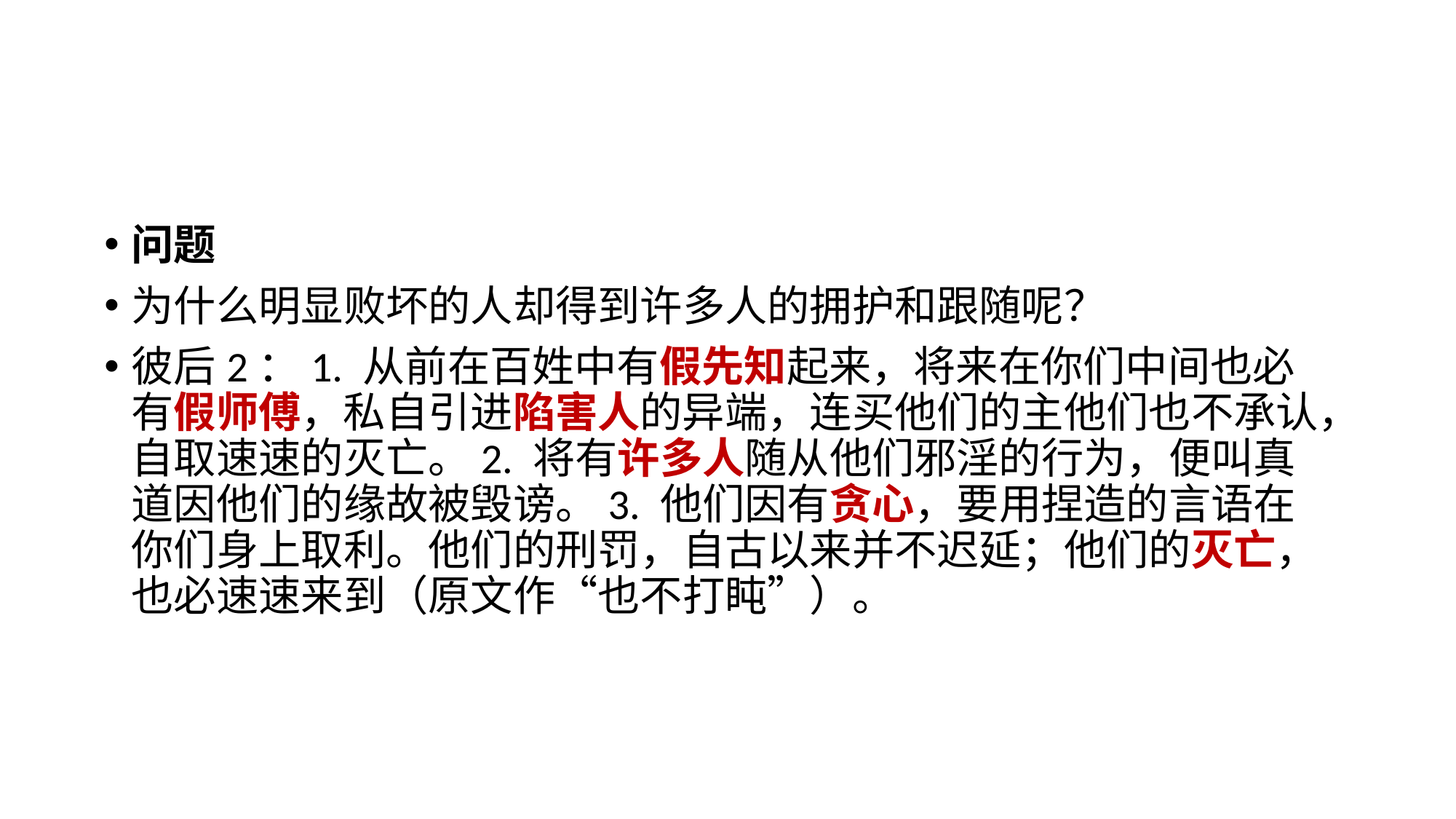

问题
为什么明显败坏的人却得到许多人的拥护和跟随呢？
彼后2：1. 从前在百姓中有假先知起来，将来在你们中间也必有假师傅，私自引进陷害人的异端，连买他们的主他们也不承认，自取速速的灭亡。2. 将有许多人随从他们邪淫的行为，便叫真道因他们的缘故被毁谤。3. 他们因有贪心，要用捏造的言语在你们身上取利。他们的刑罚，自古以来并不迟延；他们的灭亡，也必速速来到（原文作“也不打盹”）。